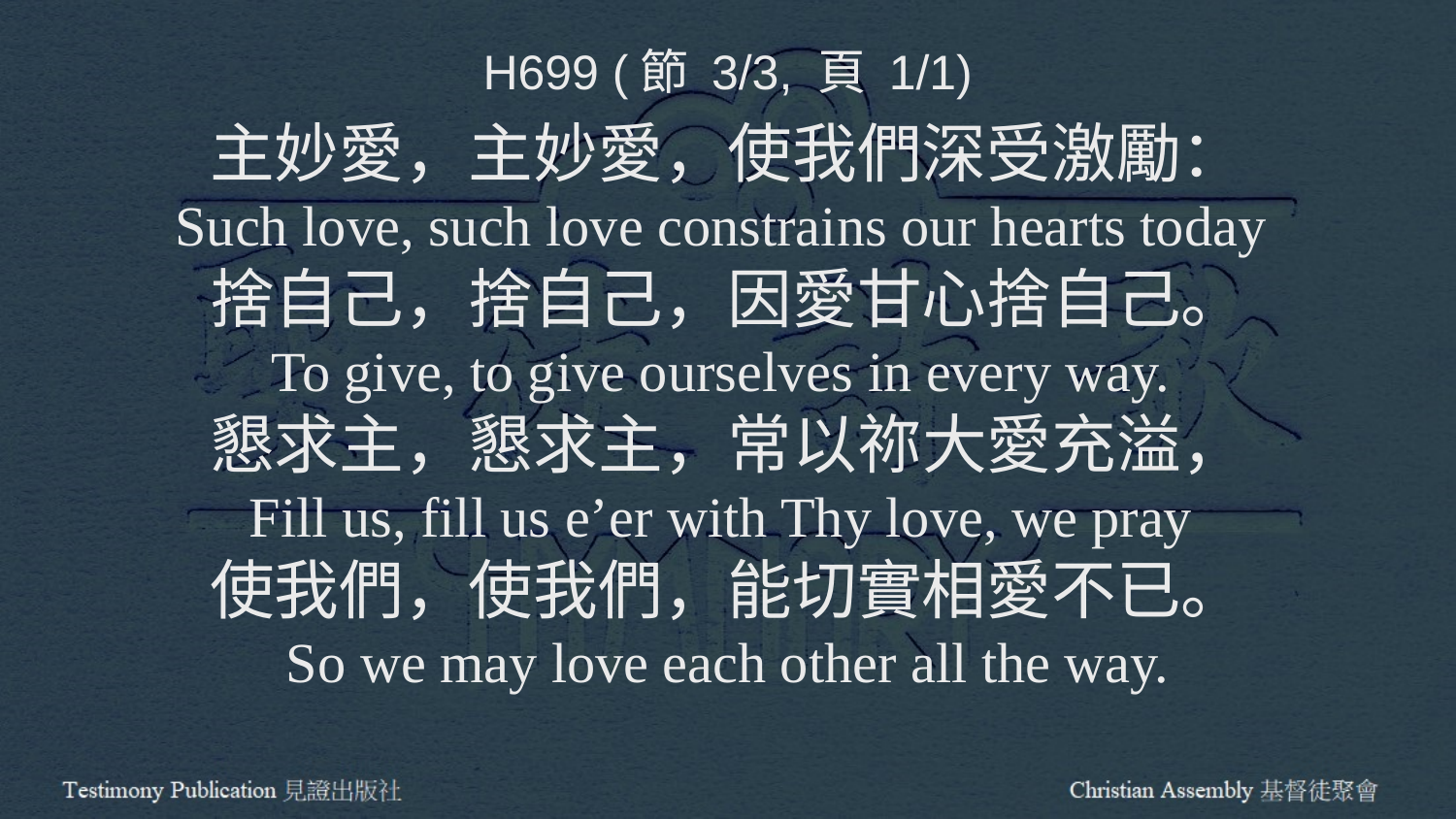

H699 (節 3/3, 頁 1/1)
主妙愛，主妙愛，使我們深受激勵：
Such love, such love constrains our hearts today
捨自己，捨自己，因愛甘心捨自己。
To give, to give ourselves in every way.
懇求主，懇求主，常以祢大愛充溢，
Fill us, fill us e’er with Thy love, we pray
使我們，使我們，能切實相愛不已。
So we may love each other all the way.